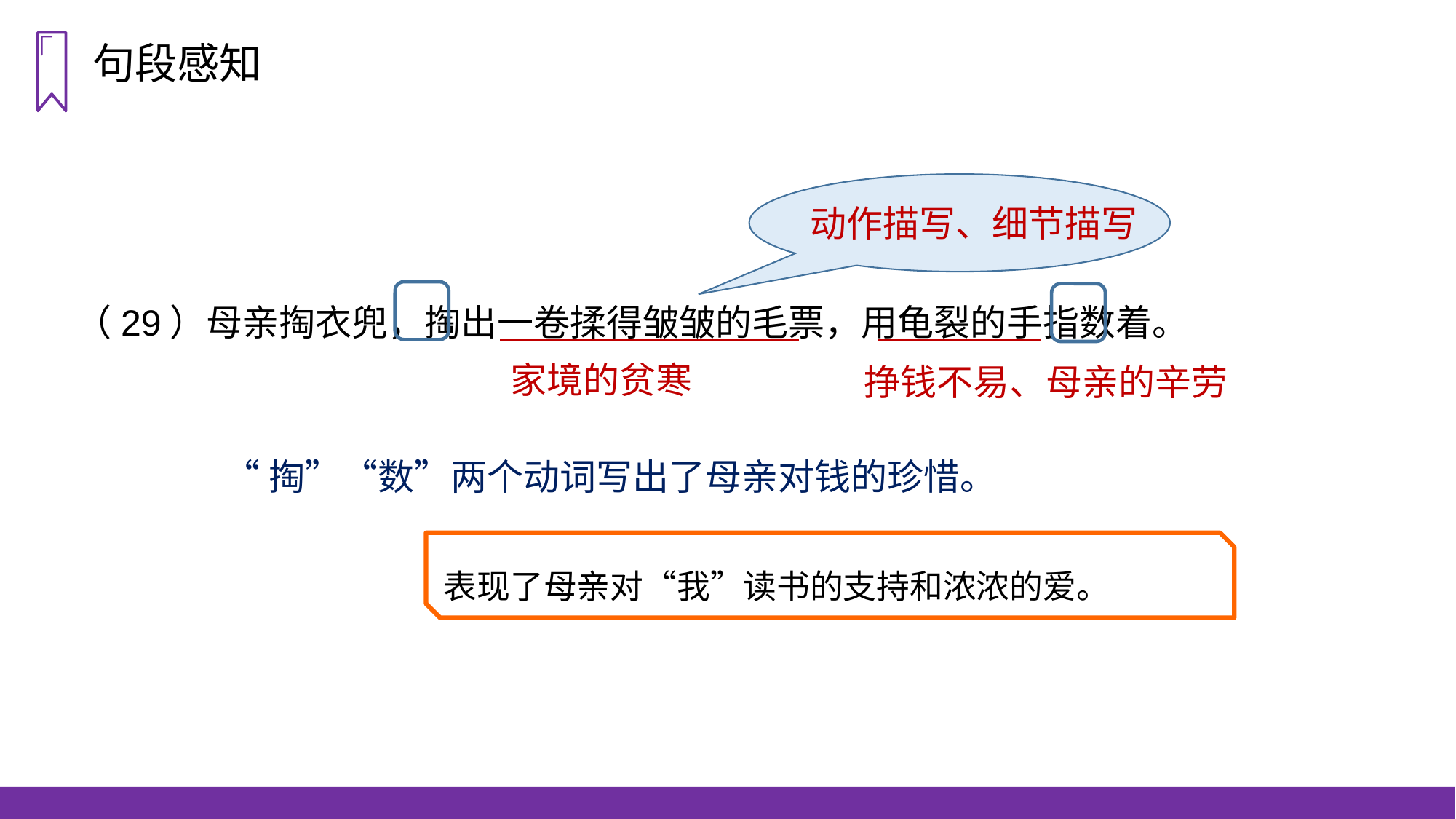

句段感知

动作描写、细节描写
（29）母亲掏衣兜，掏出一卷揉得皱皱的毛票，用龟裂的手指数着。

家境的贫寒
挣钱不易、母亲的辛劳
“掏”“数”两个动词写出了母亲对钱的珍惜。
表现了母亲对“我”读书的支持和浓浓的爱。